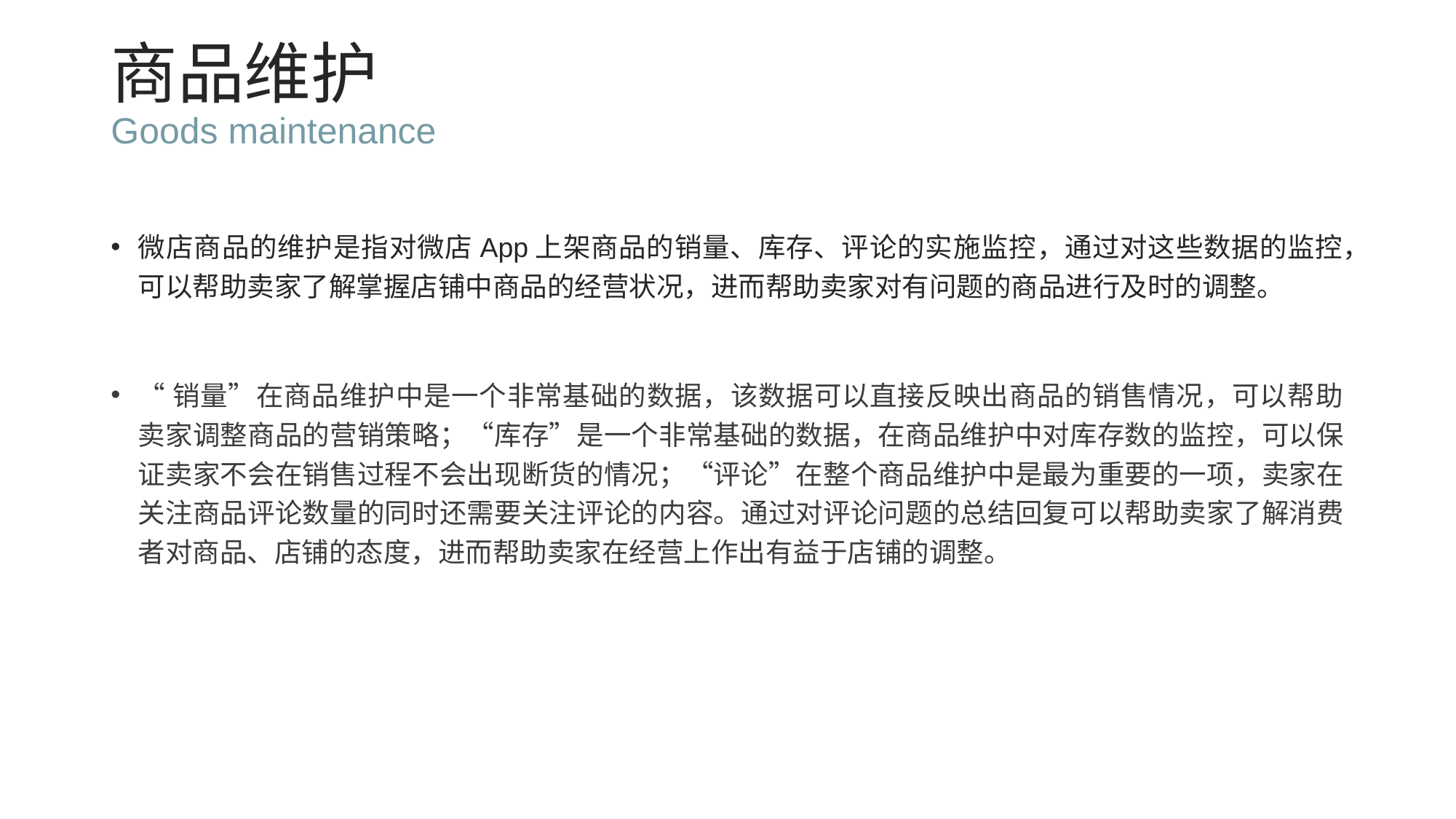

商品维护
Goods maintenance
微店商品的维护是指对微店App上架商品的销量、库存、评论的实施监控，通过对这些数据的监控，可以帮助卖家了解掌握店铺中商品的经营状况，进而帮助卖家对有问题的商品进行及时的调整。

“销量”在商品维护中是一个非常基础的数据，该数据可以直接反映出商品的销售情况，可以帮助卖家调整商品的营销策略；“库存”是一个非常基础的数据，在商品维护中对库存数的监控，可以保证卖家不会在销售过程不会出现断货的情况；“评论”在整个商品维护中是最为重要的一项，卖家在关注商品评论数量的同时还需要关注评论的内容。通过对评论问题的总结回复可以帮助卖家了解消费者对商品、店铺的态度，进而帮助卖家在经营上作出有益于店铺的调整。